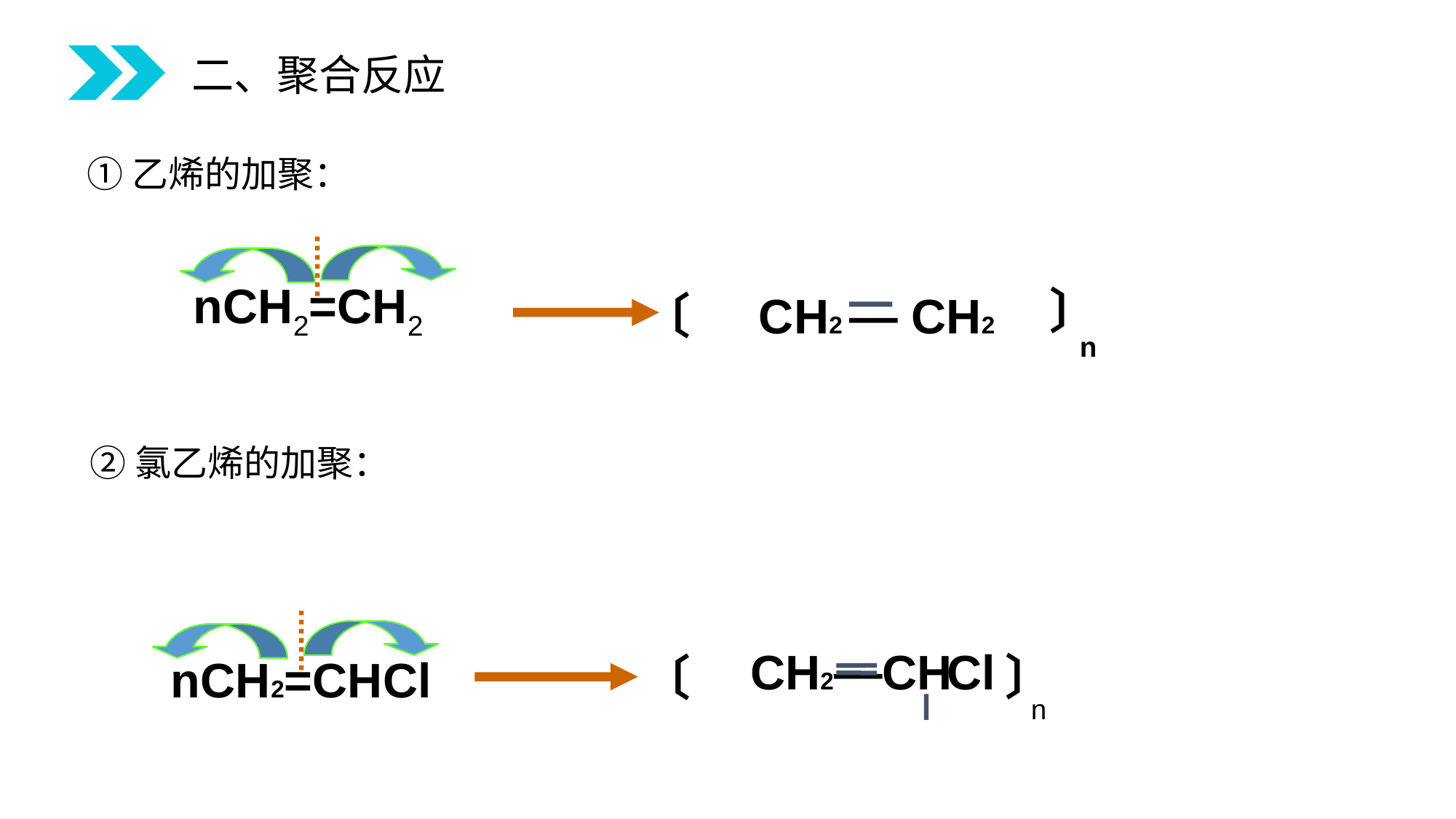

二、聚合反应
①乙烯的加聚：

nCH2=CH2
〕
CH2 — CH2
〔
n

②氯乙烯的加聚：

Cl
CH2—CH
〕
〔
nCH2=CHCl
n